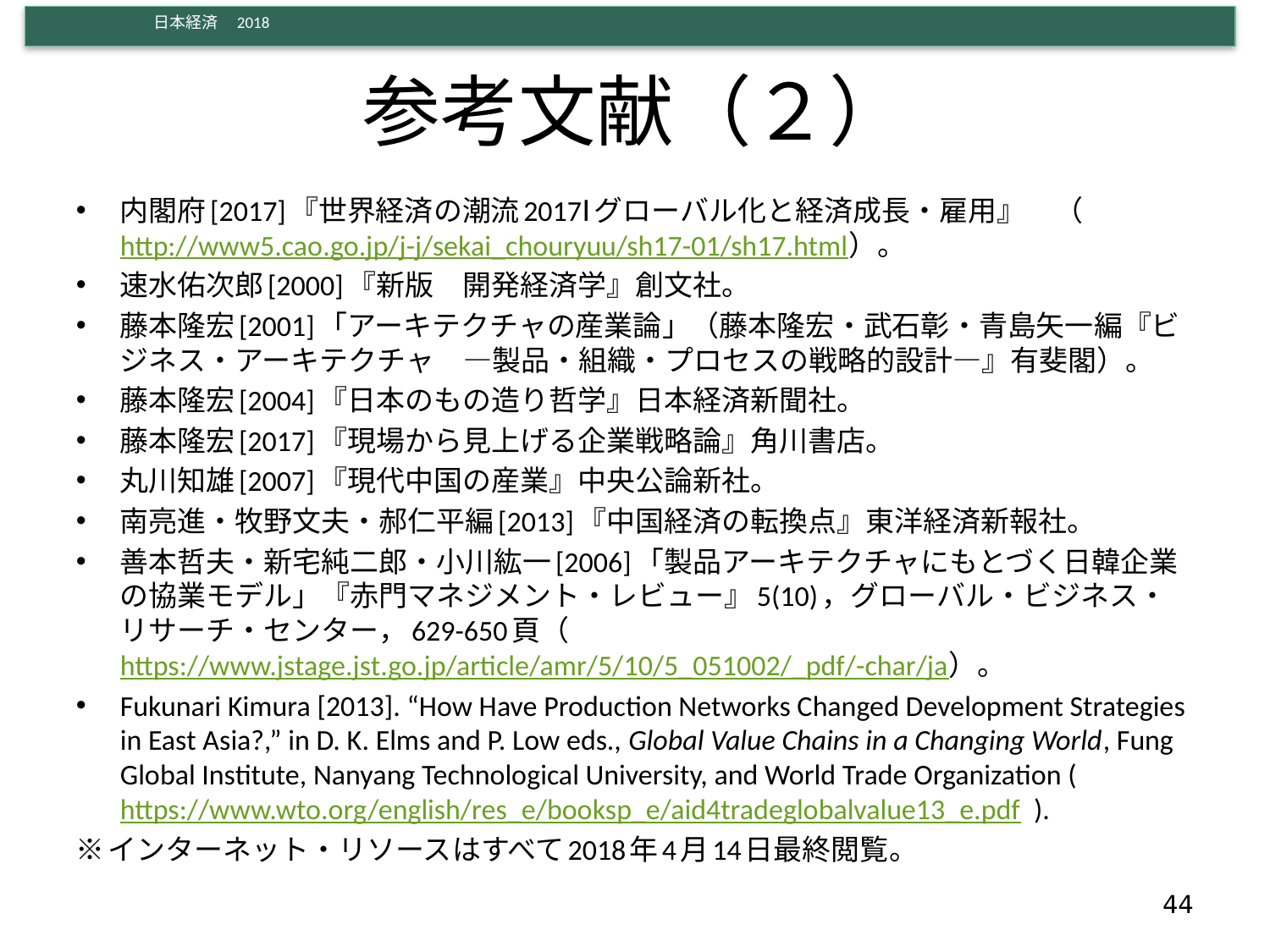

# 参考文献（２）
内閣府[2017]『世界経済の潮流2017Ⅰグローバル化と経済成長・雇用』　（http://www5.cao.go.jp/j-j/sekai_chouryuu/sh17-01/sh17.html）。
速水佑次郎[2000]『新版　開発経済学』創文社。
藤本隆宏[2001]「アーキテクチャの産業論」（藤本隆宏・武石彰・青島矢一編『ビジネス・アーキテクチャ　―製品・組織・プロセスの戦略的設計―』有斐閣）。
藤本隆宏[2004]『日本のもの造り哲学』日本経済新聞社。
藤本隆宏[2017]『現場から見上げる企業戦略論』角川書店。
丸川知雄[2007]『現代中国の産業』中央公論新社。
南亮進・牧野文夫・郝仁平編[2013]『中国経済の転換点』東洋経済新報社。
善本哲夫・新宅純二郎・小川紘一[2006]「製品アーキテクチャにもとづく日韓企業の協業モデル」『赤門マネジメント・レビュー』5(10)，グローバル・ビジネス・リサーチ・センター，629-650頁（https://www.jstage.jst.go.jp/article/amr/5/10/5_051002/_pdf/-char/ja）。
Fukunari Kimura [2013]. “How Have Production Networks Changed Development Strategies in East Asia?,” in D. K. Elms and P. Low eds., Global Value Chains in a Changing World, Fung Global Institute, Nanyang Technological University, and World Trade Organization (https://www.wto.org/english/res_e/booksp_e/aid4tradeglobalvalue13_e.pdf  ).
※インターネット・リソースはすべて2018年4月14日最終閲覧。

44